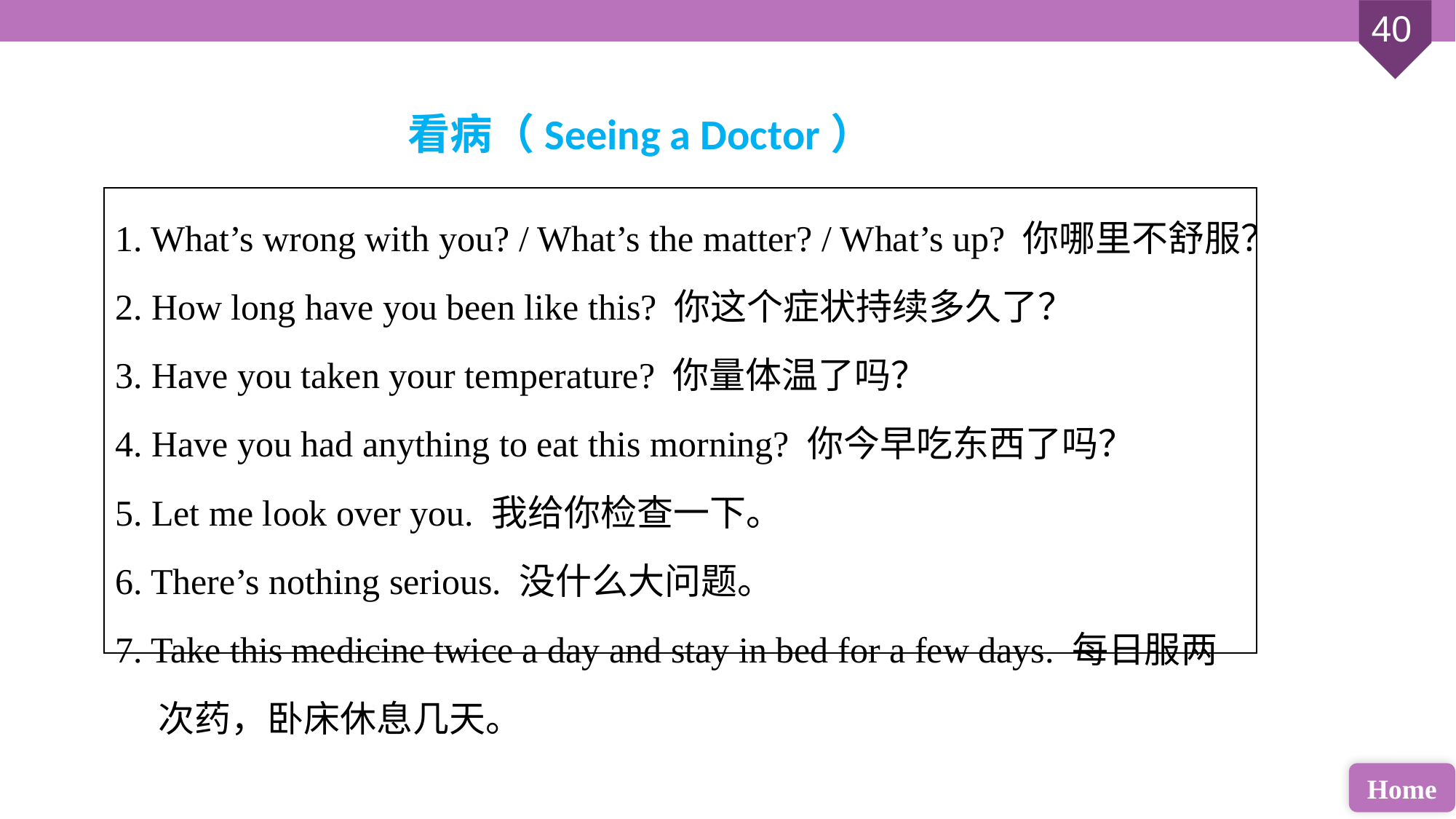

看病（Seeing a Doctor）
| 1. What’s wrong with you? / What’s the matter? / What’s up? 你哪里不舒服？ 2. How long have you been like this? 你这个症状持续多久了？ 3. Have you taken your temperature? 你量体温了吗？ 4. Have you had anything to eat this morning? 你今早吃东西了吗？ 5. Let me look over you. 我给你检查一下。 6. There’s nothing serious. 没什么大问题。 7. Take this medicine twice a day and stay in bed for a few days. 每日服两次药，卧床休息几天。 |
| --- |